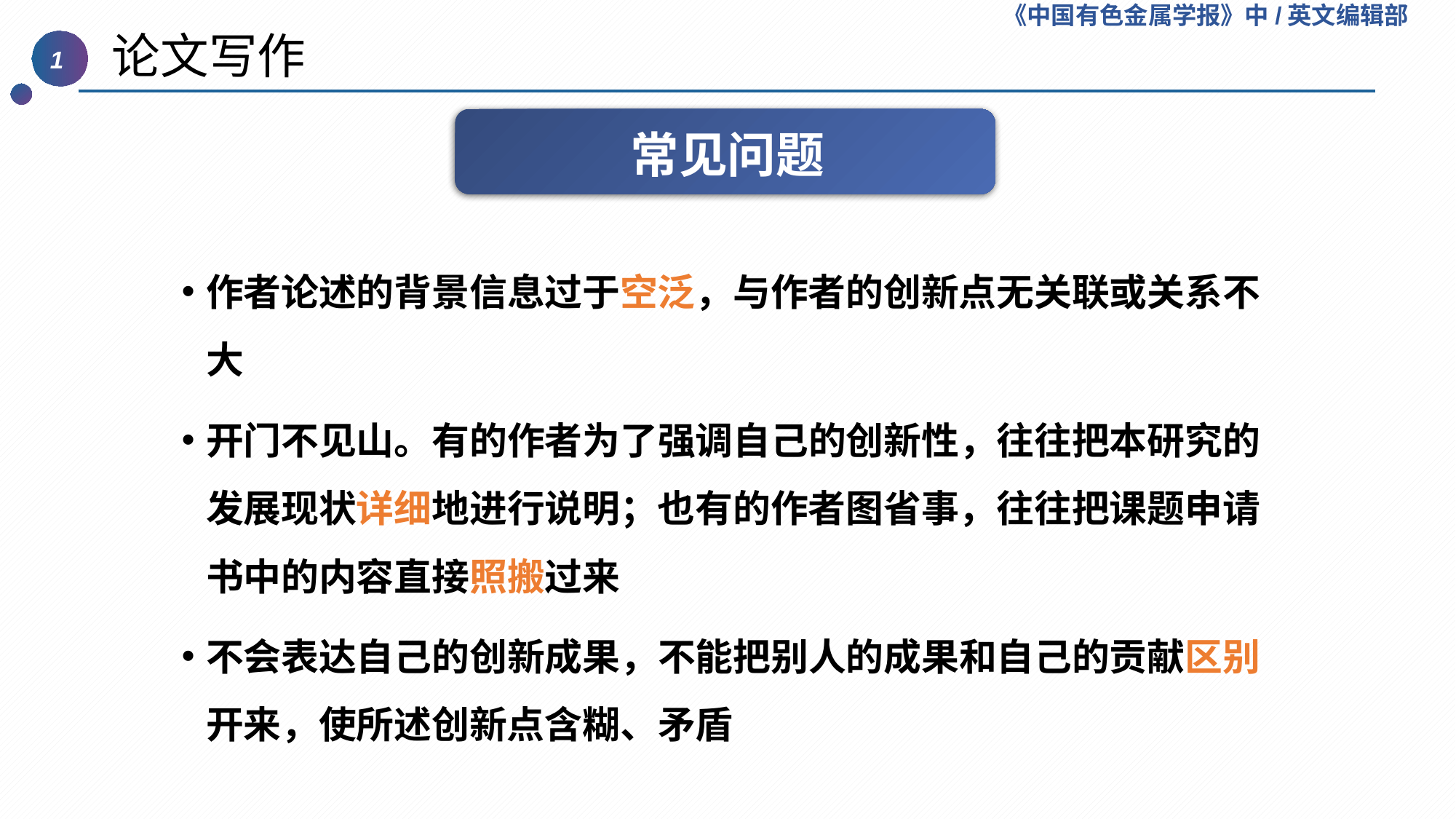

《中国有色金属学报》中/英文编辑部
      论文写作

1

常见问题
作者论述的背景信息过于空泛，与作者的创新点无关联或关系不大
开门不见山。有的作者为了强调自己的创新性，往往把本研究的发展现状详细地进行说明；也有的作者图省事，往往把课题申请书中的内容直接照搬过来
不会表达自己的创新成果，不能把别人的成果和自己的贡献区别开来，使所述创新点含糊、矛盾